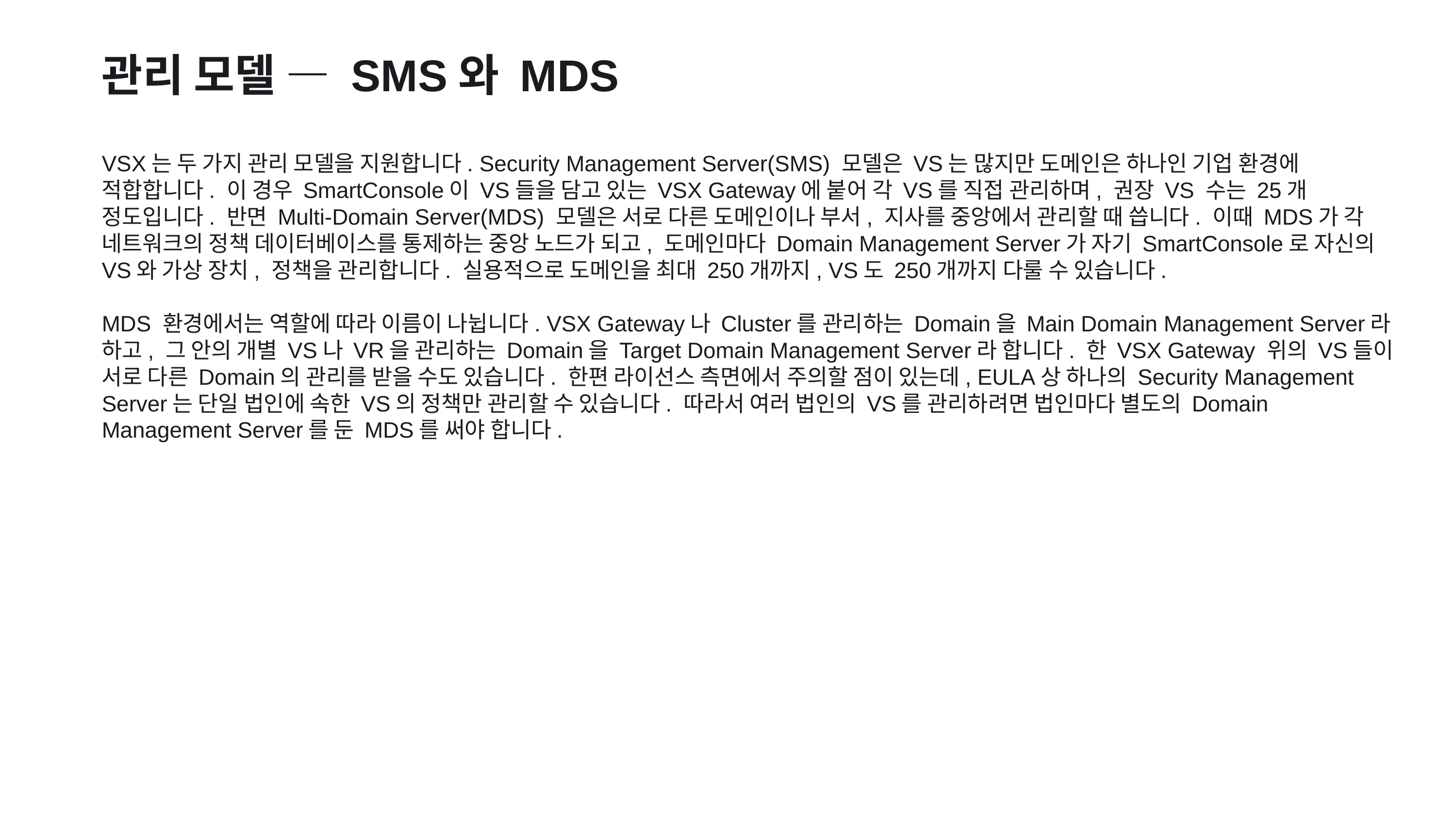

관리 모델 — SMS와 MDS
VSX는 두 가지 관리 모델을 지원합니다. Security Management Server(SMS) 모델은 VS는 많지만 도메인은 하나인 기업 환경에 적합합니다. 이 경우 SmartConsole이 VS들을 담고 있는 VSX Gateway에 붙어 각 VS를 직접 관리하며, 권장 VS 수는 25개 정도입니다. 반면 Multi-Domain Server(MDS) 모델은 서로 다른 도메인이나 부서, 지사를 중앙에서 관리할 때 씁니다. 이때 MDS가 각 네트워크의 정책 데이터베이스를 통제하는 중앙 노드가 되고, 도메인마다 Domain Management Server가 자기 SmartConsole로 자신의 VS와 가상 장치, 정책을 관리합니다. 실용적으로 도메인을 최대 250개까지, VS도 250개까지 다룰 수 있습니다.

MDS 환경에서는 역할에 따라 이름이 나뉩니다. VSX Gateway나 Cluster를 관리하는 Domain을 Main Domain Management Server라 하고, 그 안의 개별 VS나 VR을 관리하는 Domain을 Target Domain Management Server라 합니다. 한 VSX Gateway 위의 VS들이 서로 다른 Domain의 관리를 받을 수도 있습니다. 한편 라이선스 측면에서 주의할 점이 있는데, EULA상 하나의 Security Management Server는 단일 법인에 속한 VS의 정책만 관리할 수 있습니다. 따라서 여러 법인의 VS를 관리하려면 법인마다 별도의 Domain Management Server를 둔 MDS를 써야 합니다.